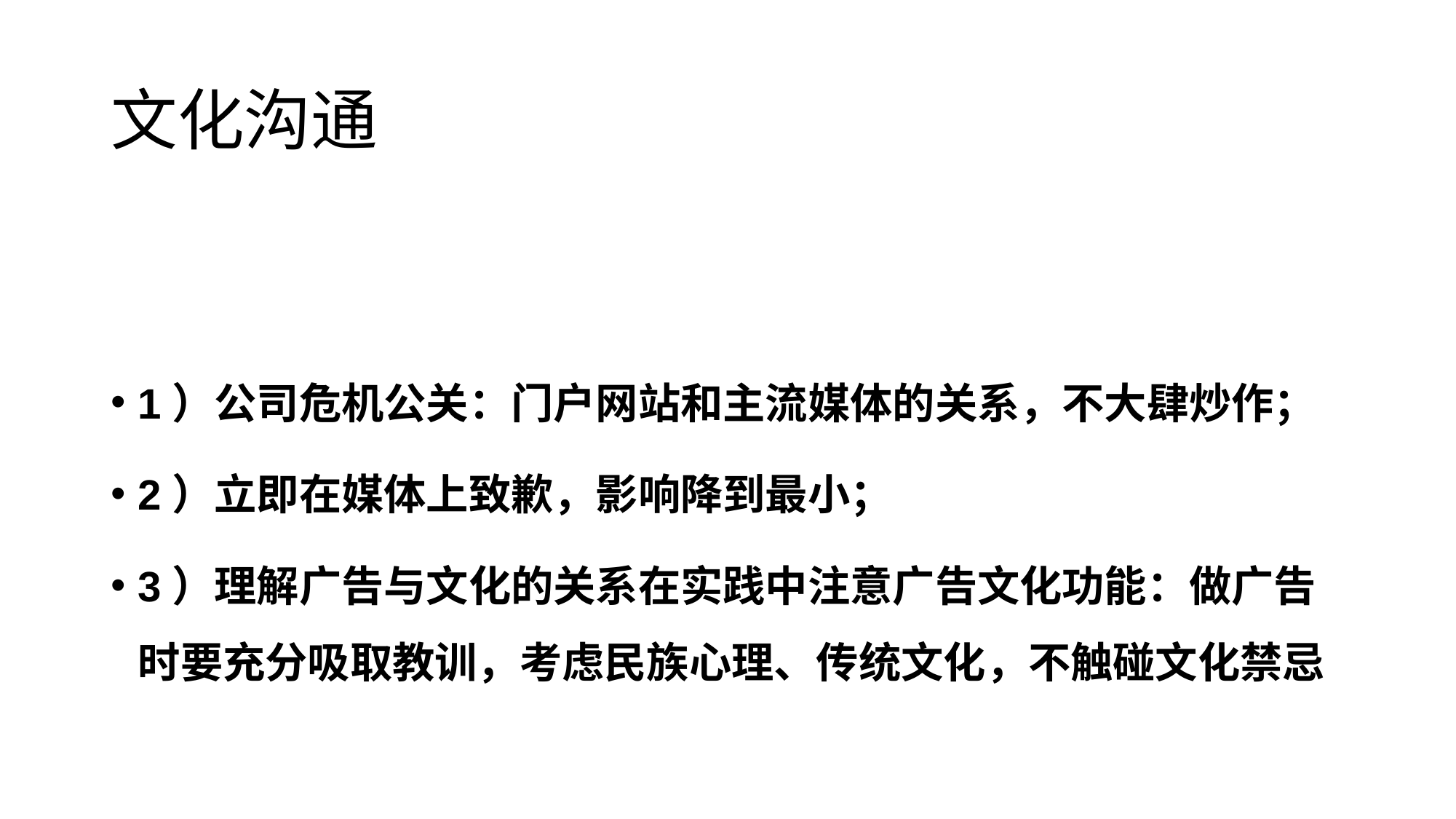

# 文化沟通

1）公司危机公关：门户网站和主流媒体的关系，不大肆炒作；
2）立即在媒体上致歉，影响降到最小；
3）理解广告与文化的关系在实践中注意广告文化功能：做广告时要充分吸取教训，考虑民族心理、传统文化，不触碰文化禁忌